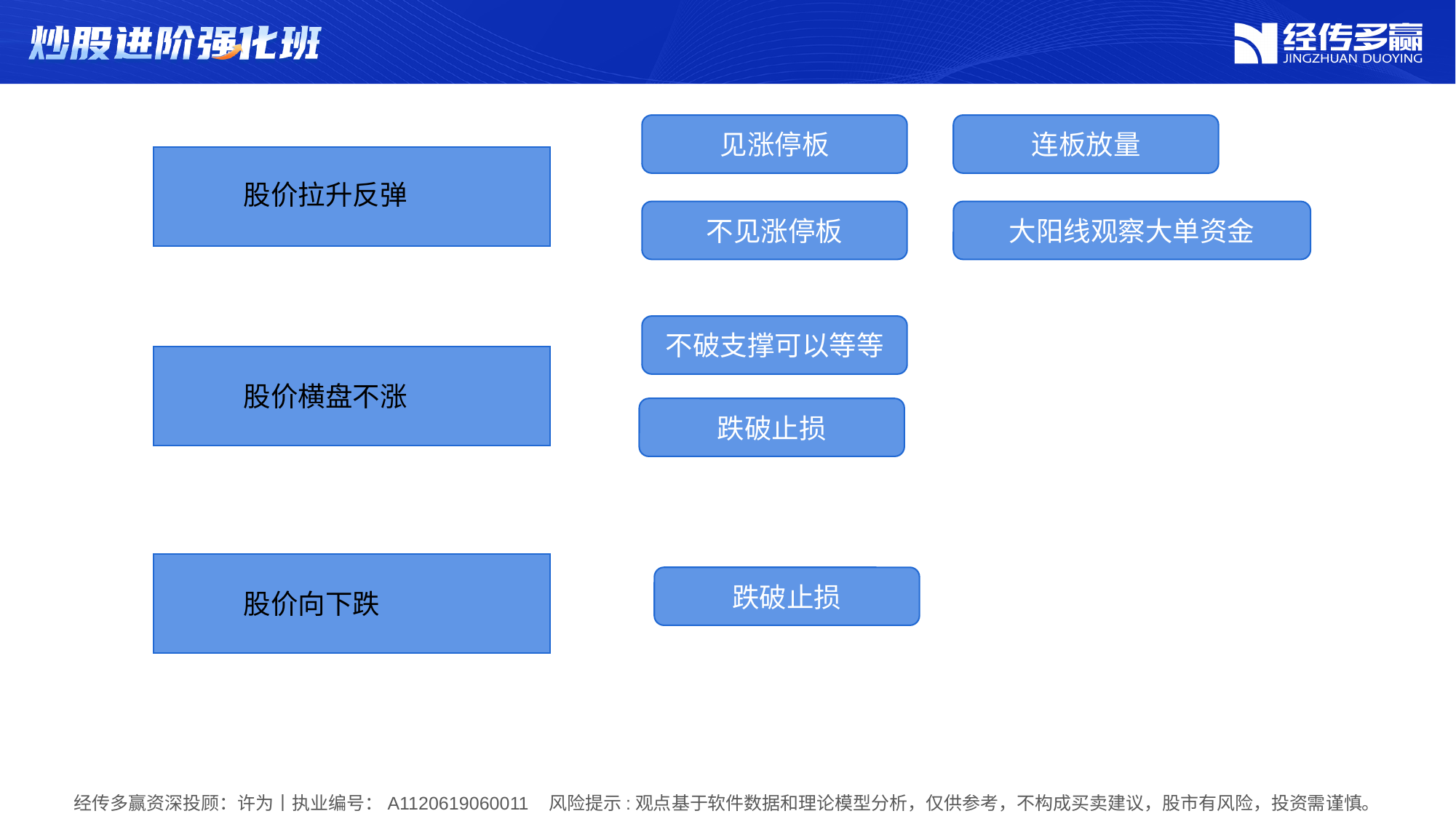

见涨停板
连板放量

股价拉升反弹
不见涨停板
大阳线观察大单资金
不破支撑可以等等

股价横盘不涨
跌破止损

跌破止损
股价向下跌